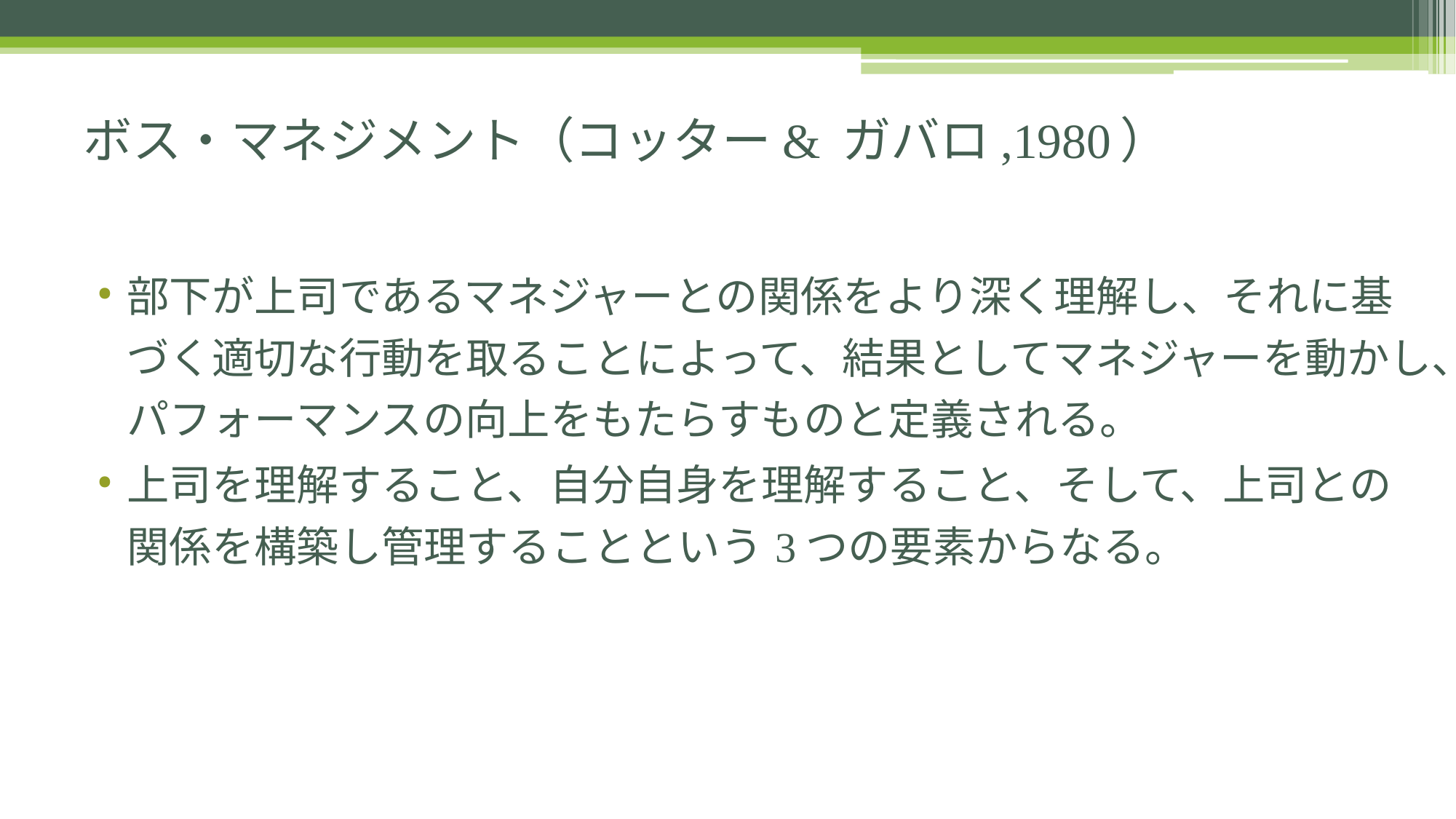

# ボス・マネジメント（コッター& ガバロ,1980）
部下が上司であるマネジャーとの関係をより深く理解し、それに基づく適切な行動を取ることによって、結果としてマネジャーを動かし、パフォーマンスの向上をもたらすものと定義される。
上司を理解すること、自分自身を理解すること、そして、上司との関係を構築し管理することという3つの要素からなる。